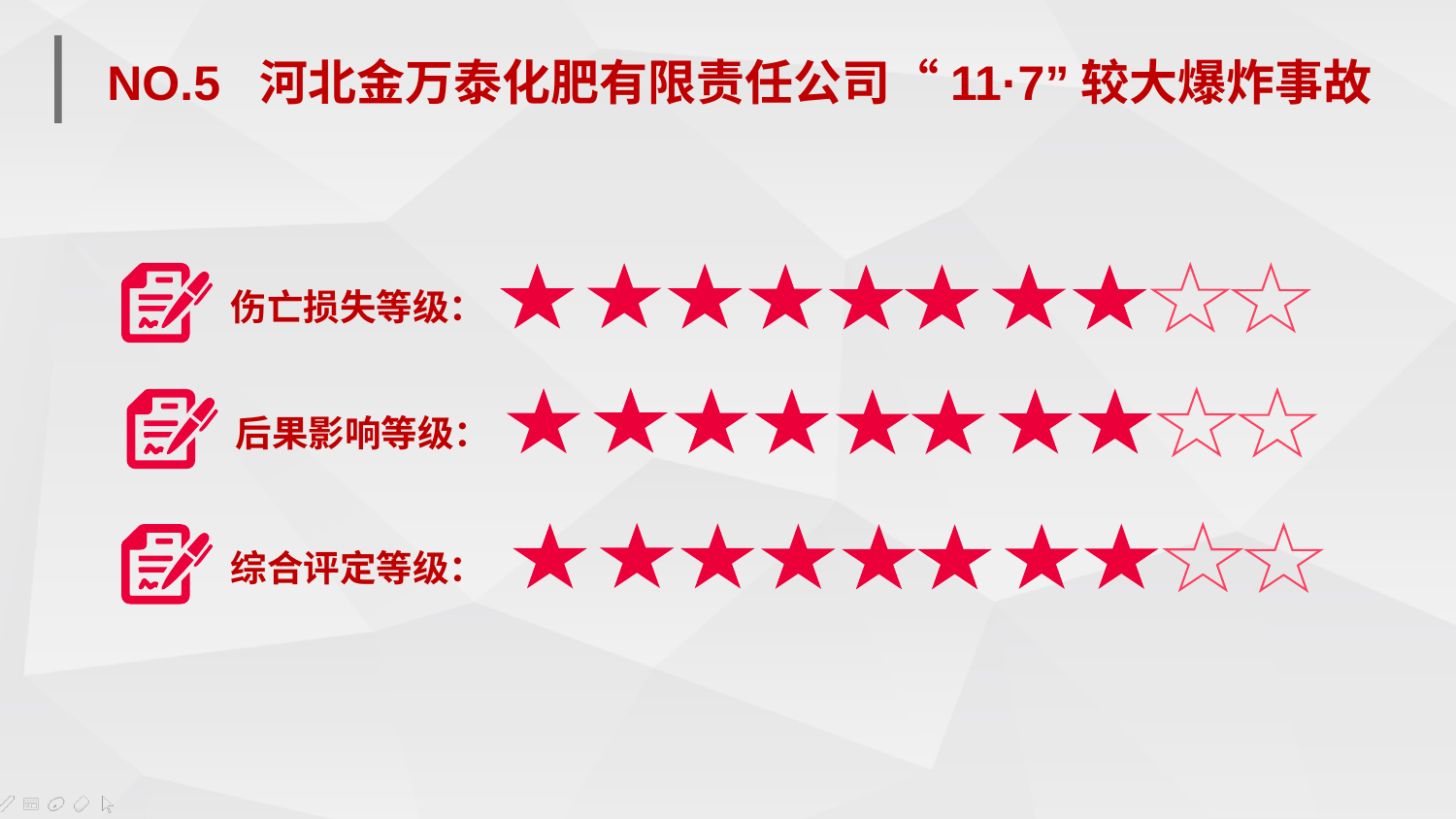

NO.5  河北金万泰化肥有限责任公司“11·7”较大爆炸事故

伤亡损失等级：

后果影响等级：

综合评定等级：